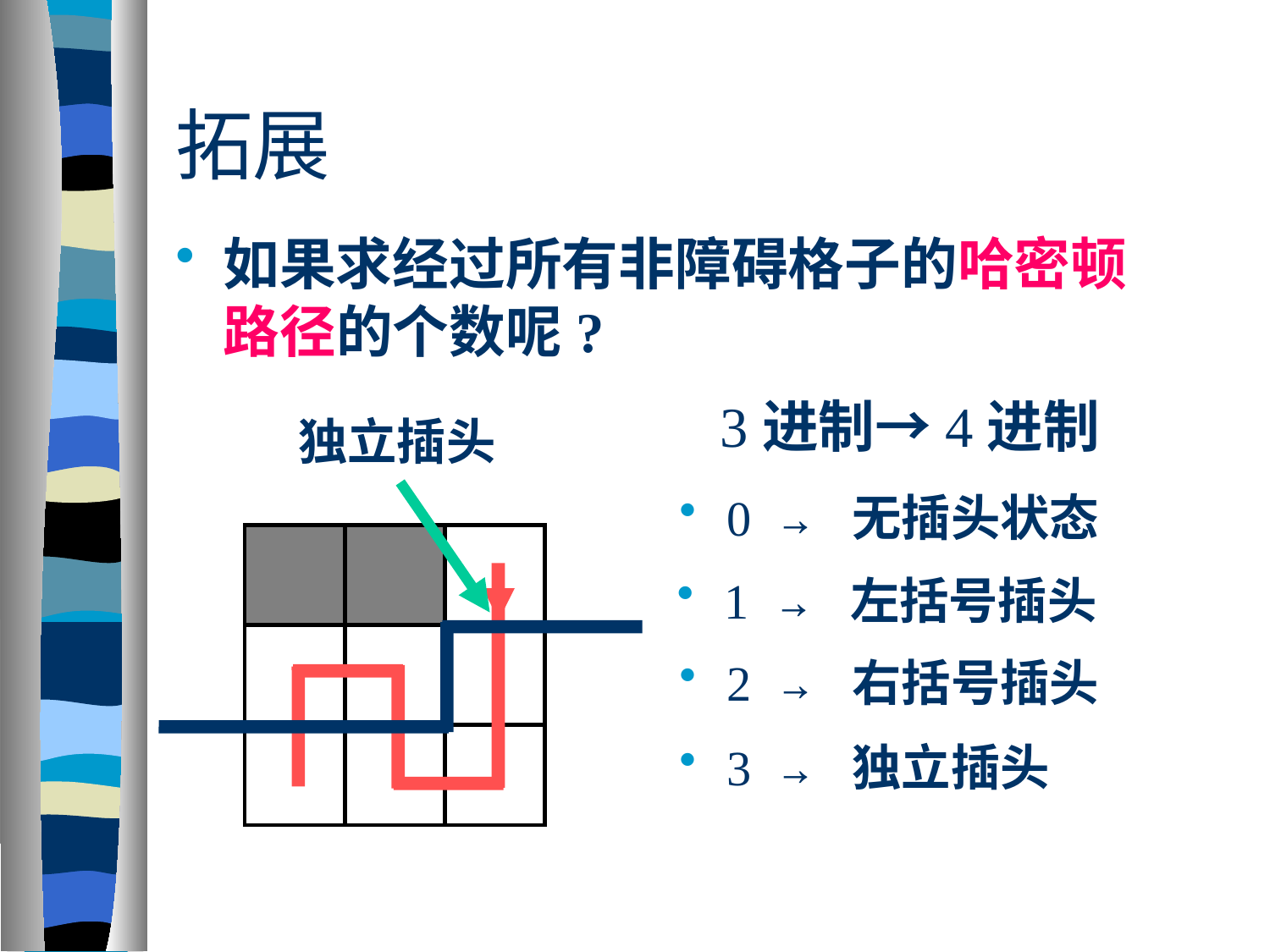

# 拓展
如果求经过所有非障碍格子的哈密顿路径的个数呢?
3进制→4进制
独立插头
0 → 无插头状态

1 → 左括号插头
2 → 右括号插头
3 → 独立插头